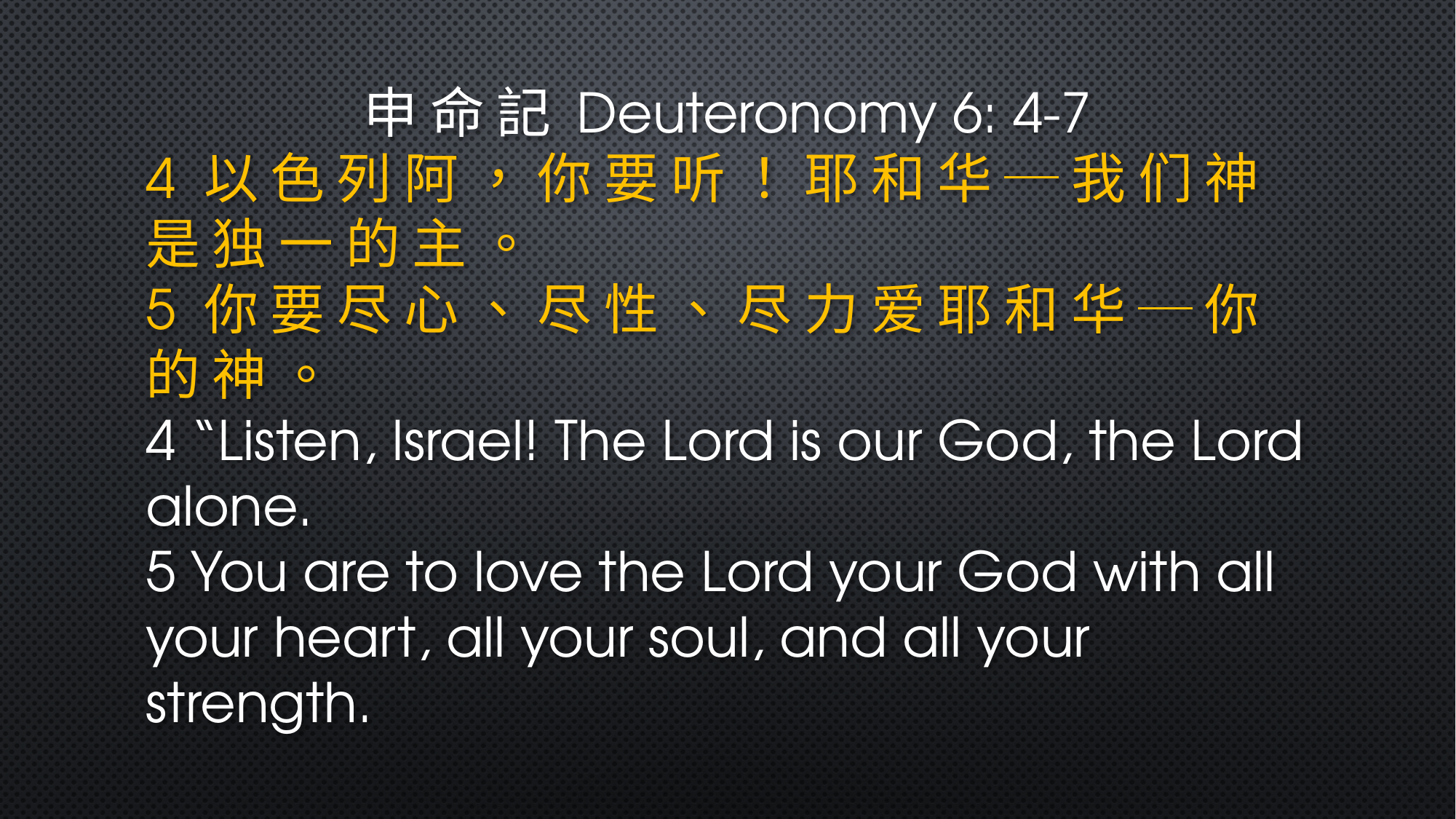

申 命 記 Deuteronomy 6: 4-7
4 以 色 列 阿 ， 你 要 听 ！ 耶 和 华 ─ 我 们 神 是 独 一 的 主 。
5 你 要 尽 心 、 尽 性 、 尽 力 爱 耶 和 华 ─ 你 的 神 。
4 “Listen, Israel! The Lord is our God, the Lord alone.
5 You are to love the Lord your God with all your heart, all your soul, and all your strength.